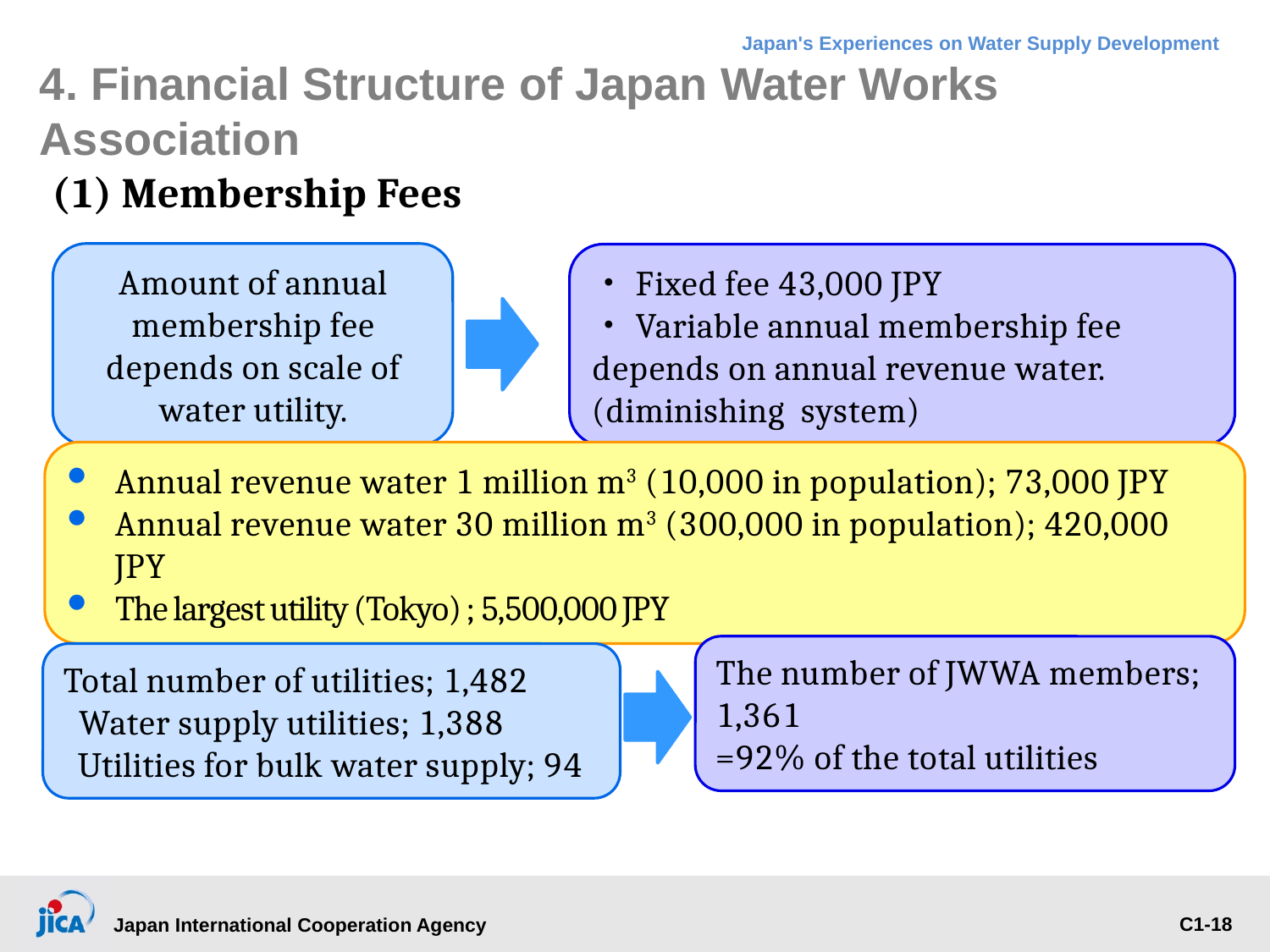

# 4. Financial Structure of Japan Water Works Association
(1) Membership Fees
Amount of annual membership fee depends on scale of water utility.
・Fixed fee 43,000 JPY
・Variable annual membership fee depends on annual revenue water. (diminishing  system)

Annual revenue water 1 million m3 (10,000 in population); 73,000 JPY
Annual revenue water 30 million m3 (300,000 in population); 420,000 JPY
The largest utility (Tokyo) ; 5,500,000 JPY
The number of JWWA members; 1,361
=92% of the total utilities
Total number of utilities; 1,482
  Water supply utilities; 1,388
  Utilities for bulk water supply; 94